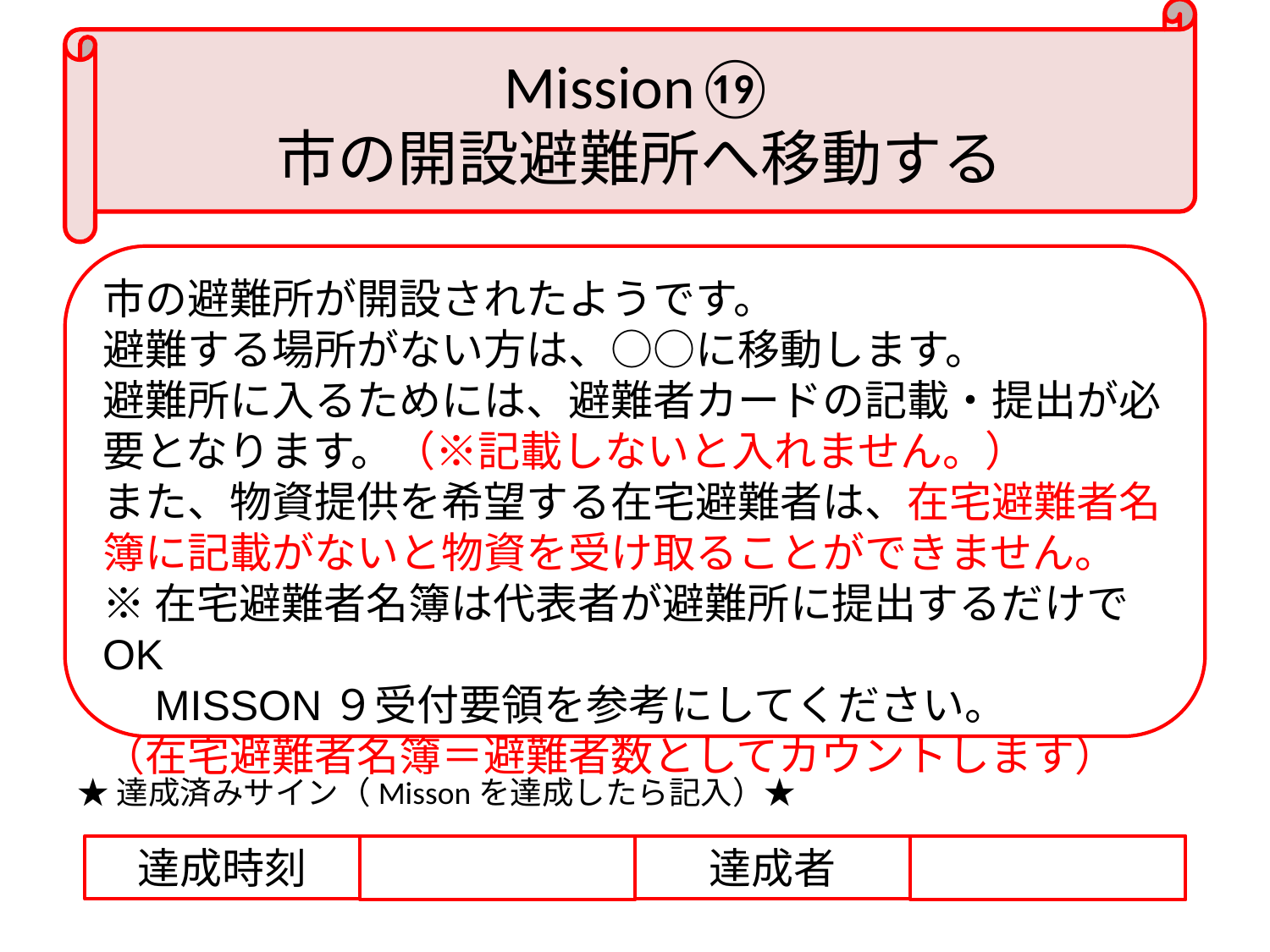

# Mission⑲ 市の開設避難所へ移動する

市の避難所が開設されたようです。
避難する場所がない方は、○○に移動します。
避難所に入るためには、避難者カードの記載・提出が必要となります。（※記載しないと入れません。）
また、物資提供を希望する在宅避難者は、在宅避難者名簿に記載がないと物資を受け取ることができません。
※在宅避難者名簿は代表者が避難所に提出するだけでOK
　MISSON９受付要領を参考にしてください。
（在宅避難者名簿＝避難者数としてカウントします）

★達成済みサイン（Missonを達成したら記入）★
達成時刻

達成者